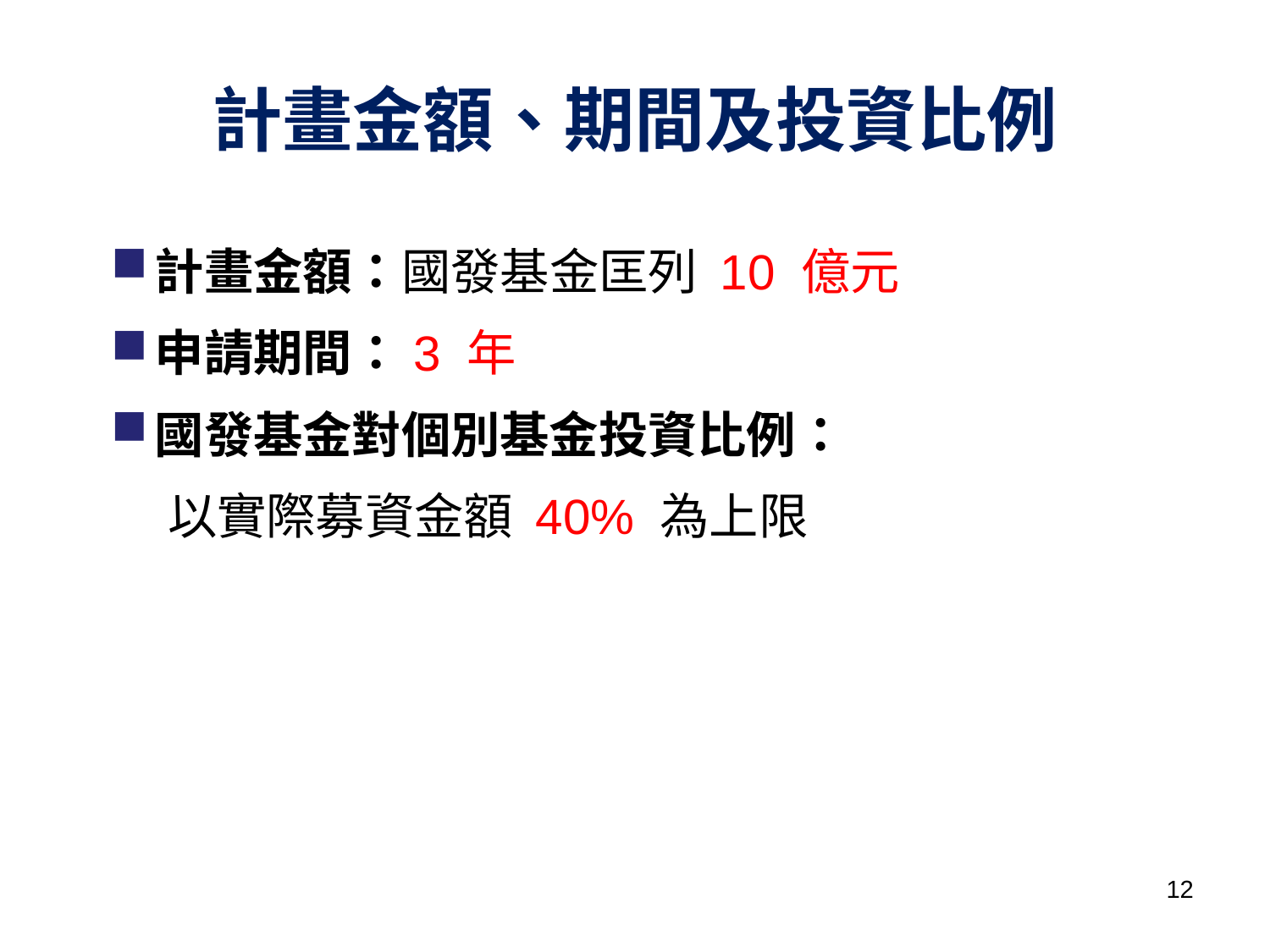

# 計畫金額、期間及投資比例
計畫金額：國發基金匡列 10 億元
申請期間：3 年
國發基金對個別基金投資比例：
    以實際募資金額 40% 為上限

12